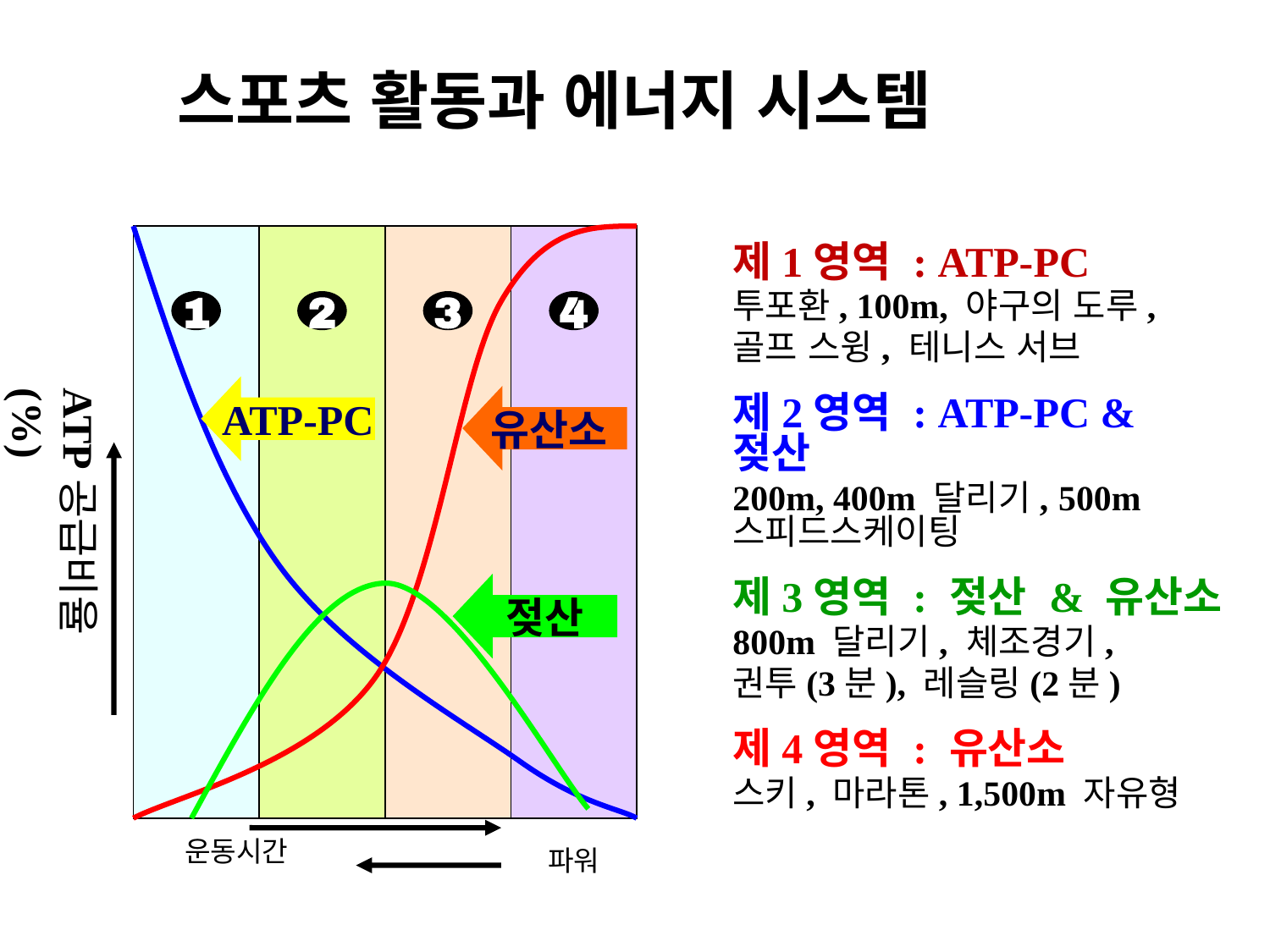

스포츠 활동과 에너지 시스템

1
2
3
4
ATP공급비율(%)
ATP-PC
유산소

젖산

운동시간

파워

제1영역 : ATP-PC
투포환, 100m, 야구의 도루,
골프 스윙, 테니스 서브

제2영역 : ATP-PC & 젖산
200m, 400m 달리기, 500m 스피드스케이팅

제3영역 : 젖산 & 유산소
800m 달리기, 체조경기,
권투(3분), 레슬링(2분)

제4영역 : 유산소
스키, 마라톤, 1,500m 자유형
ATP공급비율(%)